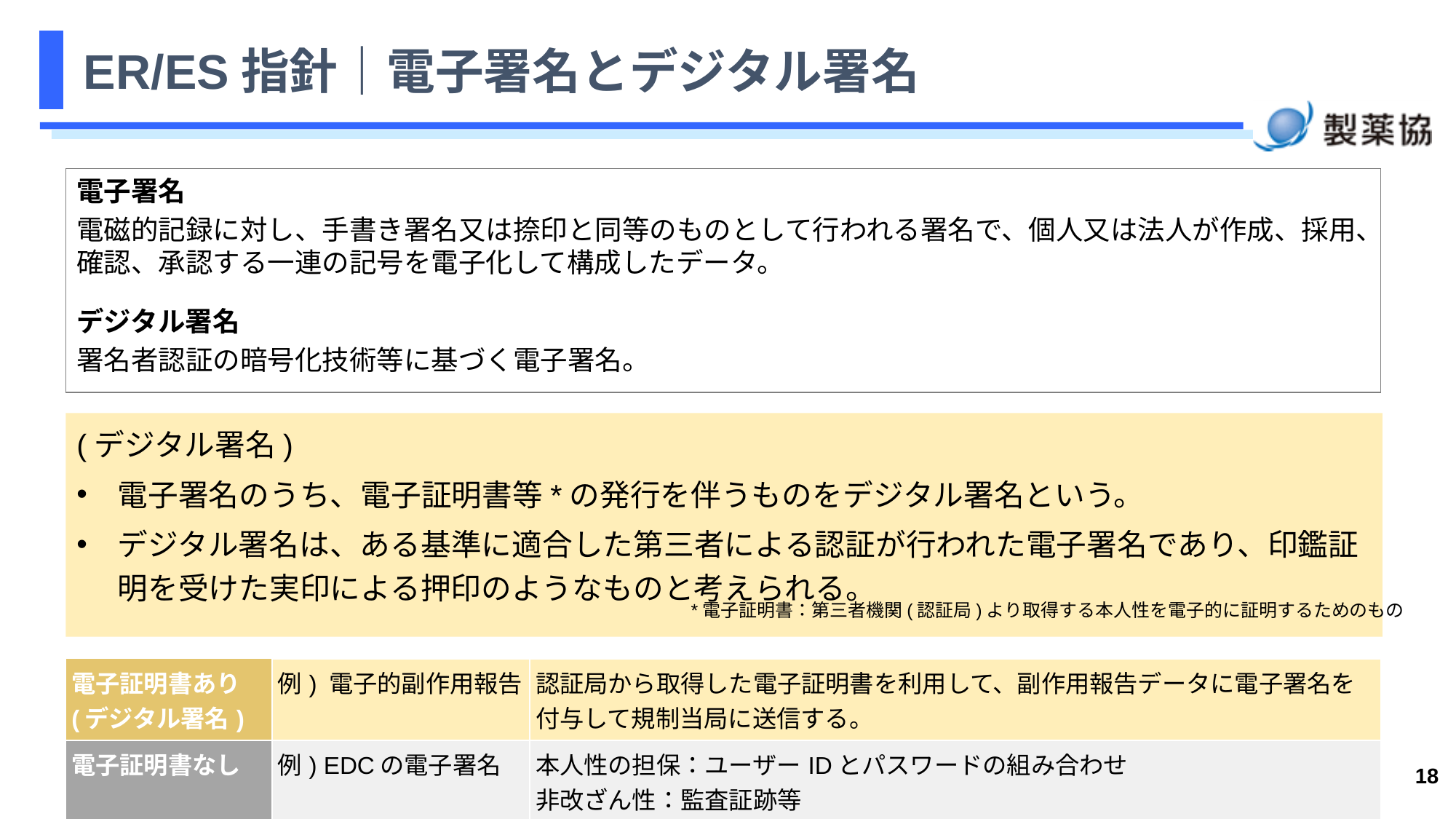

18
# ER/ES指針｜電子署名とデジタル署名
電子署名
電磁的記録に対し、手書き署名又は捺印と同等のものとして行われる署名で、個人又は法人が作成、採用、確認、承認する一連の記号を電子化して構成したデータ。

デジタル署名
署名者認証の暗号化技術等に基づく電子署名。
(デジタル署名)
電子署名のうち、電子証明書等*の発行を伴うものをデジタル署名という。
デジタル署名は、ある基準に適合した第三者による認証が行われた電子署名であり、印鑑証明を受けた実印による押印のようなものと考えられる。
*電子証明書：第三者機関(認証局)より取得する本人性を電子的に証明するためのもの
| 電子証明書あり (デジタル署名) | 例) 電子的副作用報告 | 認証局から取得した電子証明書を利用して、副作用報告データに電子署名を付与して規制当局に送信する。 |
| --- | --- | --- |
| 電子証明書なし | 例) EDCの電子署名 | 本人性の担保：ユーザーIDとパスワードの組み合わせ 非改ざん性：監査証跡等 |